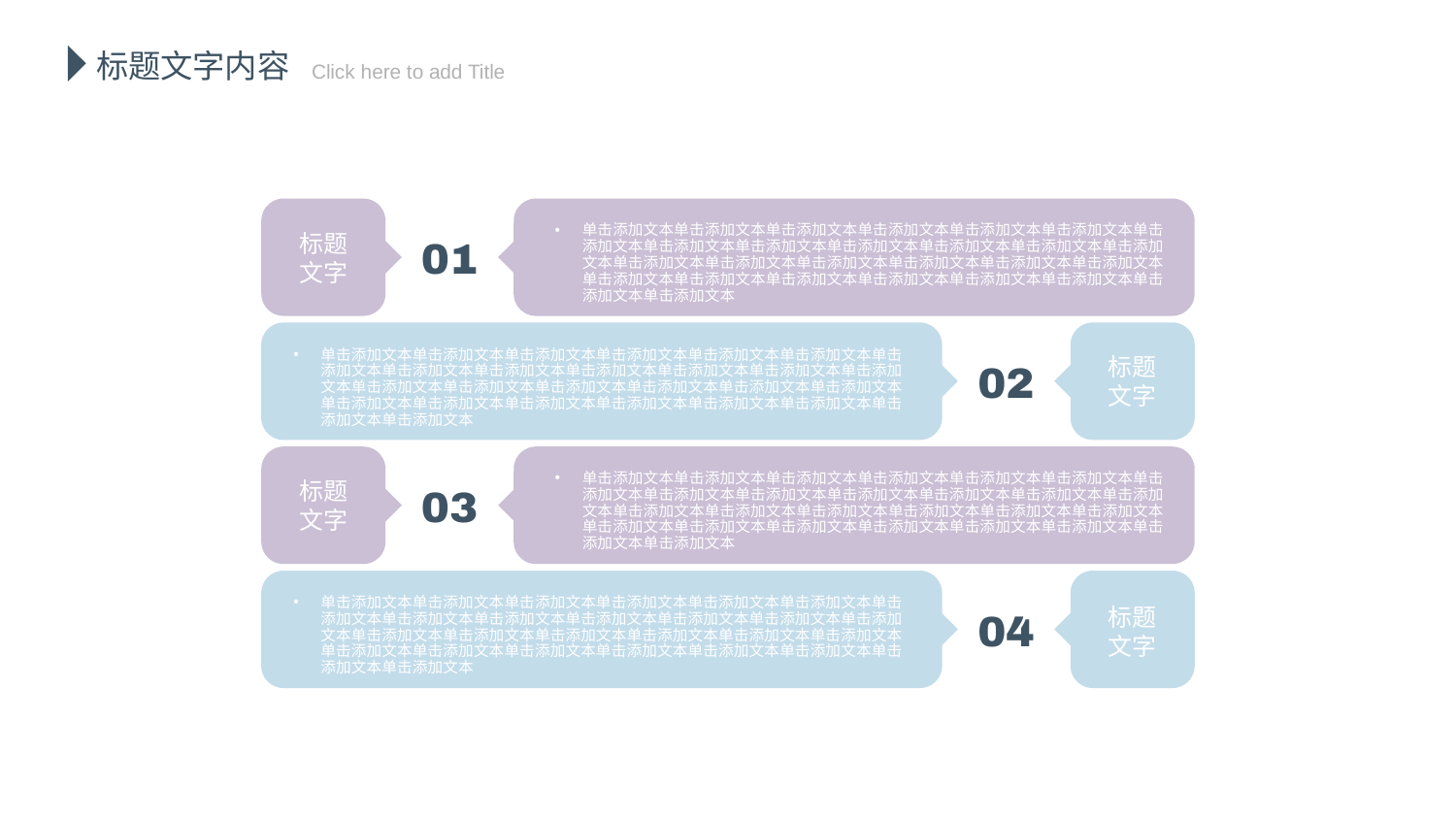

延迟符
标题文字内容
  Click here to add Title

01
标题
文字

单击添加文本单击添加文本单击添加文本单击添加文本单击添加文本单击添加文本单击添加文本单击添加文本单击添加文本单击添加文本单击添加文本单击添加文本单击添加文本单击添加文本单击添加文本单击添加文本单击添加文本单击添加文本单击添加文本单击添加文本单击添加文本单击添加文本单击添加文本单击添加文本单击添加文本单击添加文本单击添加文本

02
标题
文字

单击添加文本单击添加文本单击添加文本单击添加文本单击添加文本单击添加文本单击添加文本单击添加文本单击添加文本单击添加文本单击添加文本单击添加文本单击添加文本单击添加文本单击添加文本单击添加文本单击添加文本单击添加文本单击添加文本单击添加文本单击添加文本单击添加文本单击添加文本单击添加文本单击添加文本单击添加文本单击添加文本
03

标题
文字
单击添加文本单击添加文本单击添加文本单击添加文本单击添加文本单击添加文本单击添加文本单击添加文本单击添加文本单击添加文本单击添加文本单击添加文本单击添加文本单击添加文本单击添加文本单击添加文本单击添加文本单击添加文本单击添加文本单击添加文本单击添加文本单击添加文本单击添加文本单击添加文本单击添加文本单击添加文本单击添加文本
04

标题
文字
单击添加文本单击添加文本单击添加文本单击添加文本单击添加文本单击添加文本单击添加文本单击添加文本单击添加文本单击添加文本单击添加文本单击添加文本单击添加文本单击添加文本单击添加文本单击添加文本单击添加文本单击添加文本单击添加文本单击添加文本单击添加文本单击添加文本单击添加文本单击添加文本单击添加文本单击添加文本单击添加文本